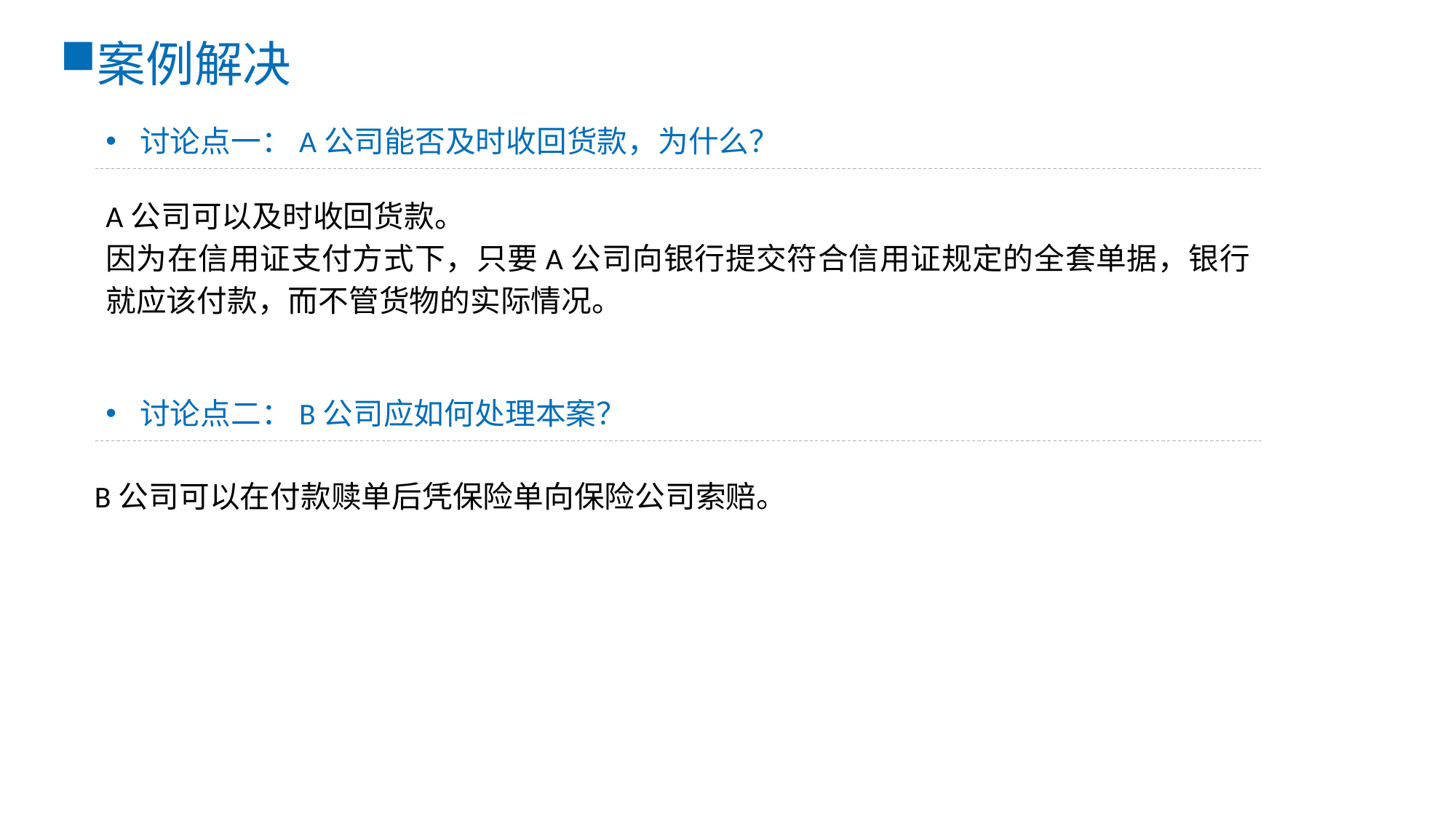

案例解决
讨论点一：A公司能否及时收回货款，为什么？
A公司可以及时收回货款。
因为在信用证支付方式下，只要A公司向银行提交符合信用证规定的全套单据，银行就应该付款，而不管货物的实际情况。

讨论点二：B公司应如何处理本案？
B公司可以在付款赎单后凭保险单向保险公司索赔。